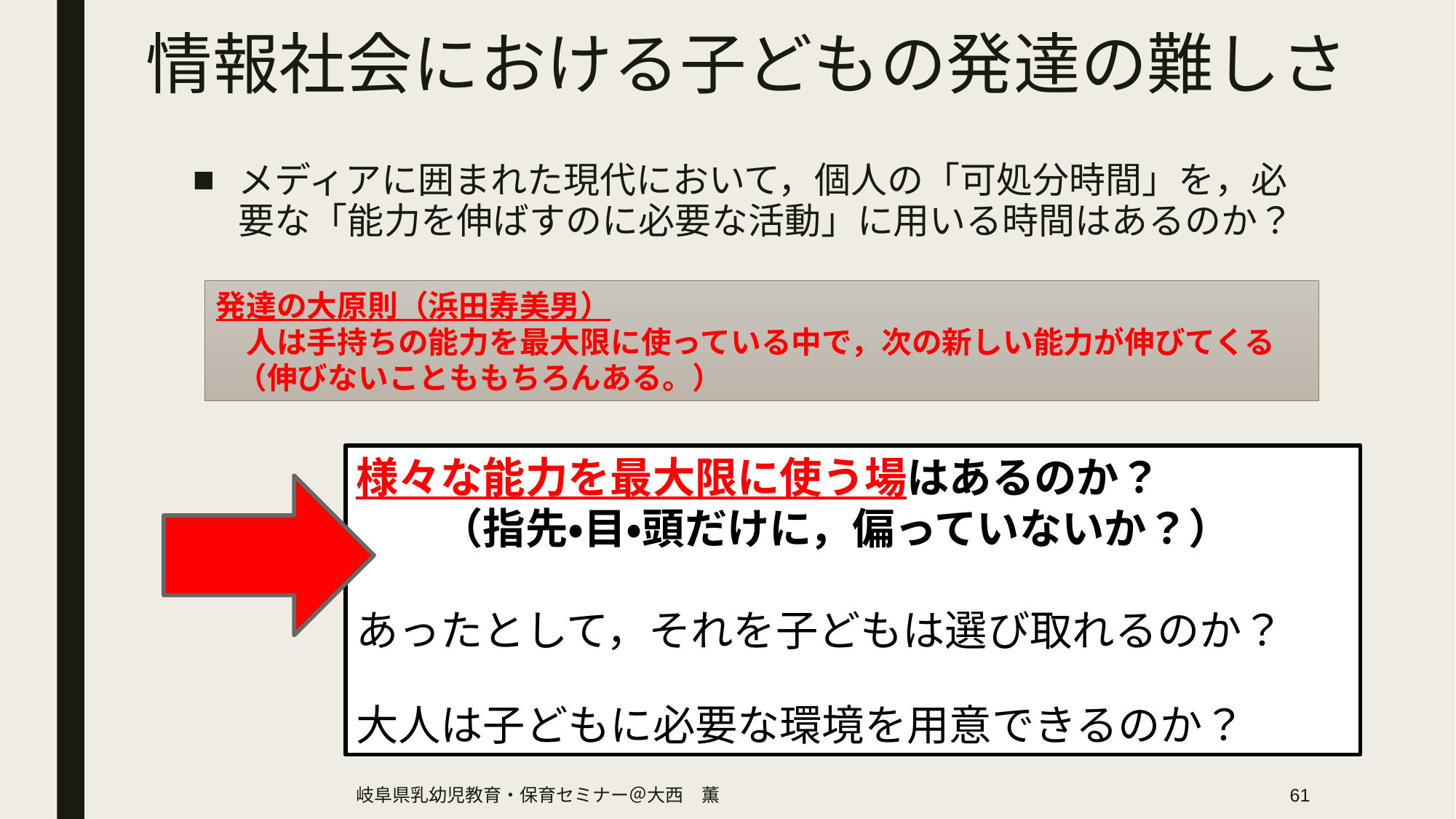

# 情報社会における子どもの発達の難しさ
メディアに囲まれた現代において，個人の「可処分時間」を，必要な「能力を伸ばすのに必要な活動」に用いる時間はあるのか？

発達の大原則（浜田寿美男）
　人は手持ちの能力を最大限に使っている中で，次の新しい能力が伸びてくる（伸びないことももちろんある。）
様々な能力を最大限に使う場はあるのか？
　　（指先・目・頭だけに，偏っていないか？）

あったとして，それを子どもは選び取れるのか？

大人は子どもに必要な環境を用意できるのか？

岐阜県乳幼児教育・保育セミナー＠大西　薫
61